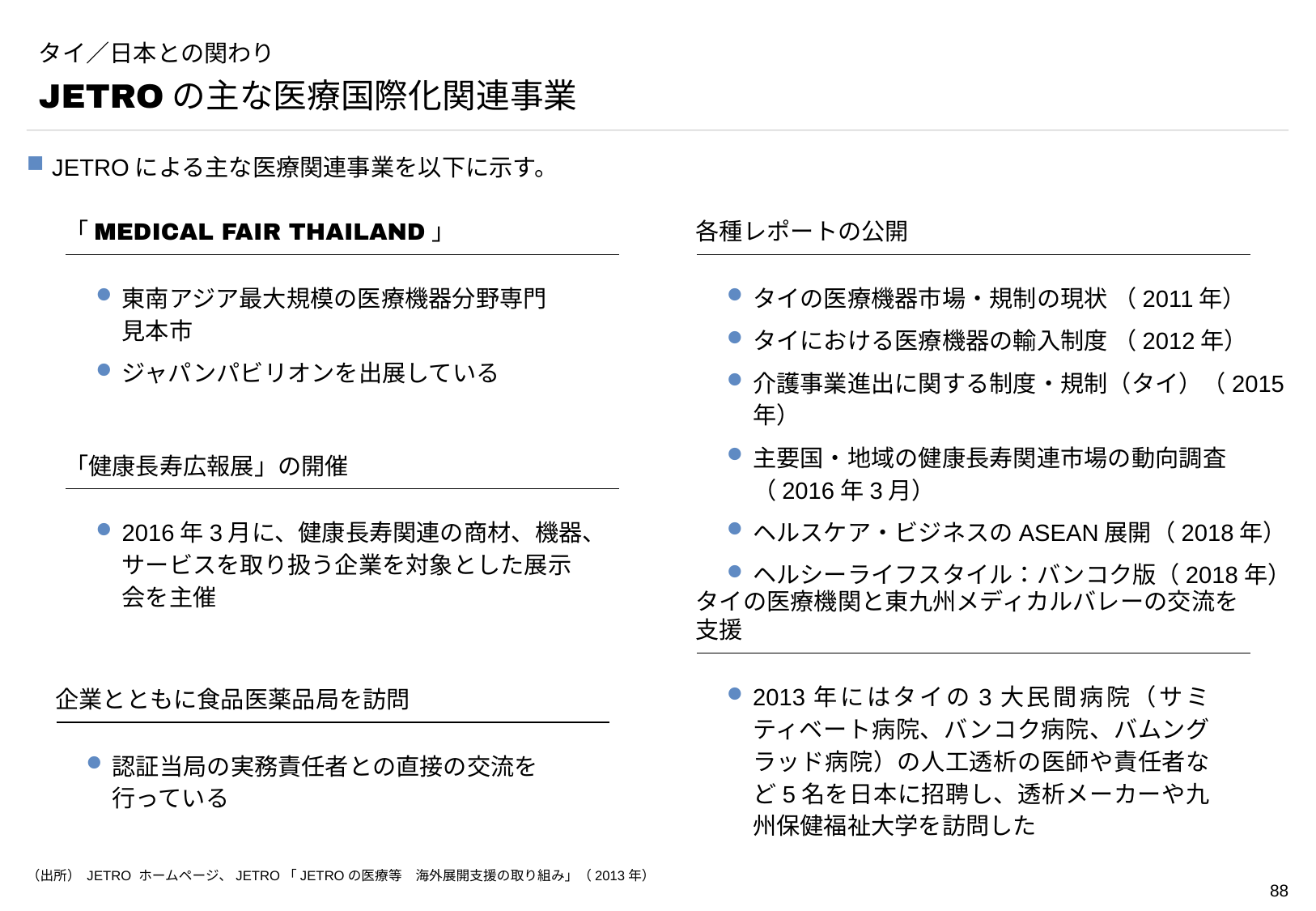

# タイ／日本との関わり
JETROの主な医療国際化関連事業
JETROによる主な医療関連事業を以下に示す。
「MEDICAL FAIR THAILAND」
各種レポートの公開
東南アジア最大規模の医療機器分野専門
見本市
ジャパンパビリオンを出展している
タイの医療機器市場・規制の現状 （2011年）
タイにおける医療機器の輸入制度 （2012年）
介護事業進出に関する制度・規制（タイ）（2015年）
主要国・地域の健康長寿関連市場の動向調査（2016年3月）
ヘルスケア・ビジネスのASEAN展開（2018年）
ヘルシーライフスタイル：バンコク版（2018年）
「健康長寿広報展」の開催
2016年3月に、健康長寿関連の商材、機器、サービスを取り扱う企業を対象とした展示会を主催
タイの医療機関と東九州メディカルバレーの交流を支援
2013年にはタイの3大民間病院（サミティベート病院、バンコク病院、バムングラッド病院）の人工透析の医師や責任者など5名を日本に招聘し、透析メーカーや九州保健福祉大学を訪問した
企業とともに食品医薬品局を訪問
認証当局の実務責任者との直接の交流を
行っている
（出所） JETRO ホームページ、JETRO「JETROの医療等　海外展開支援の取り組み」（2013年）